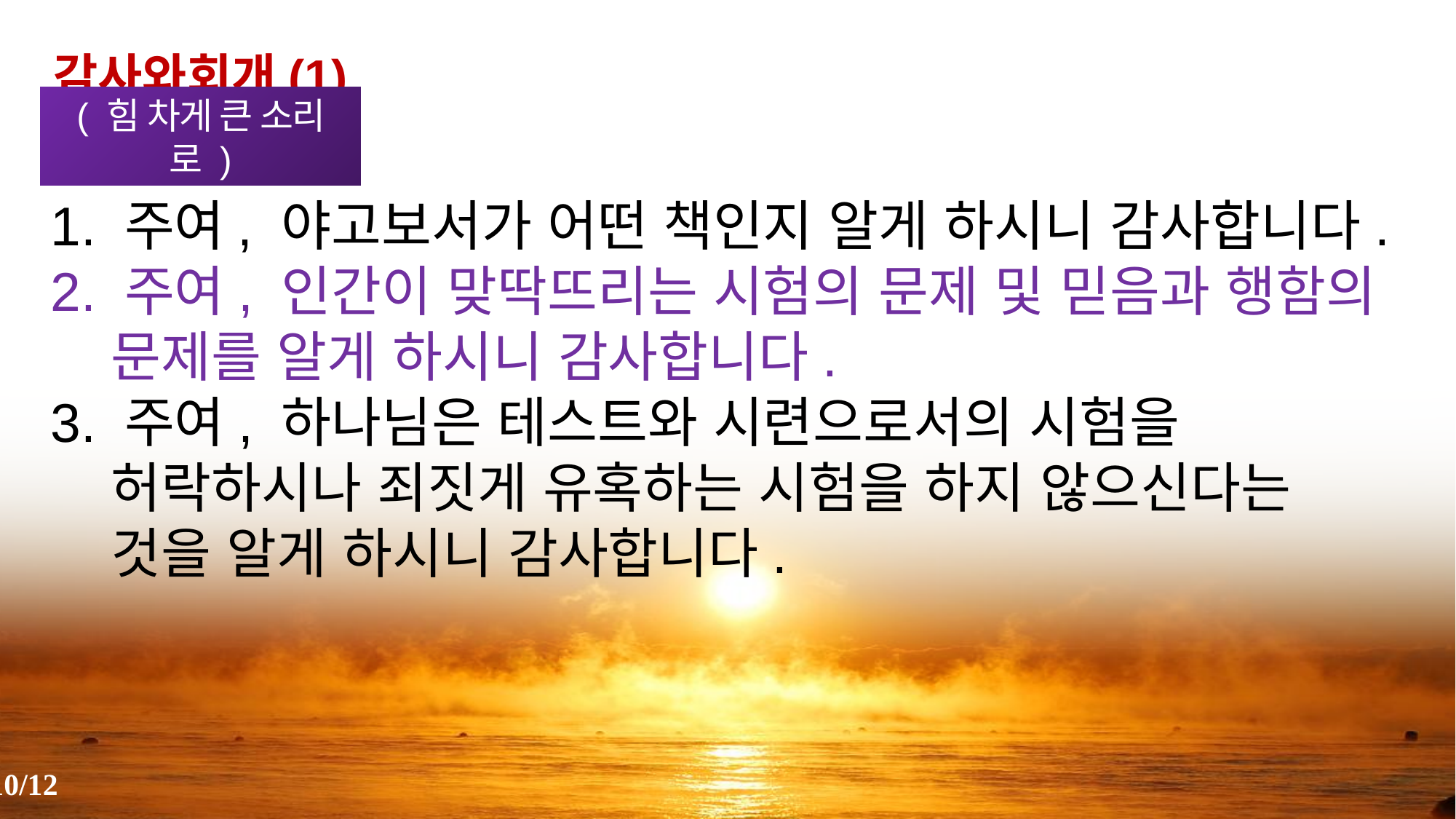

감사와회개(1)

( 힘 차게 큰 소리로 )
1. 주여, 야고보서가 어떤 책인지 알게 하시니 감사합니다.
2. 주여, 인간이 맞딱뜨리는 시험의 문제 및 믿음과 행함의 문제를 알게 하시니 감사합니다.
3. 주여, 하나님은 테스트와 시련으로서의 시험을 허락하시나 죄짓게 유혹하는 시험을 하지 않으신다는 것을 알게 하시니 감사합니다.